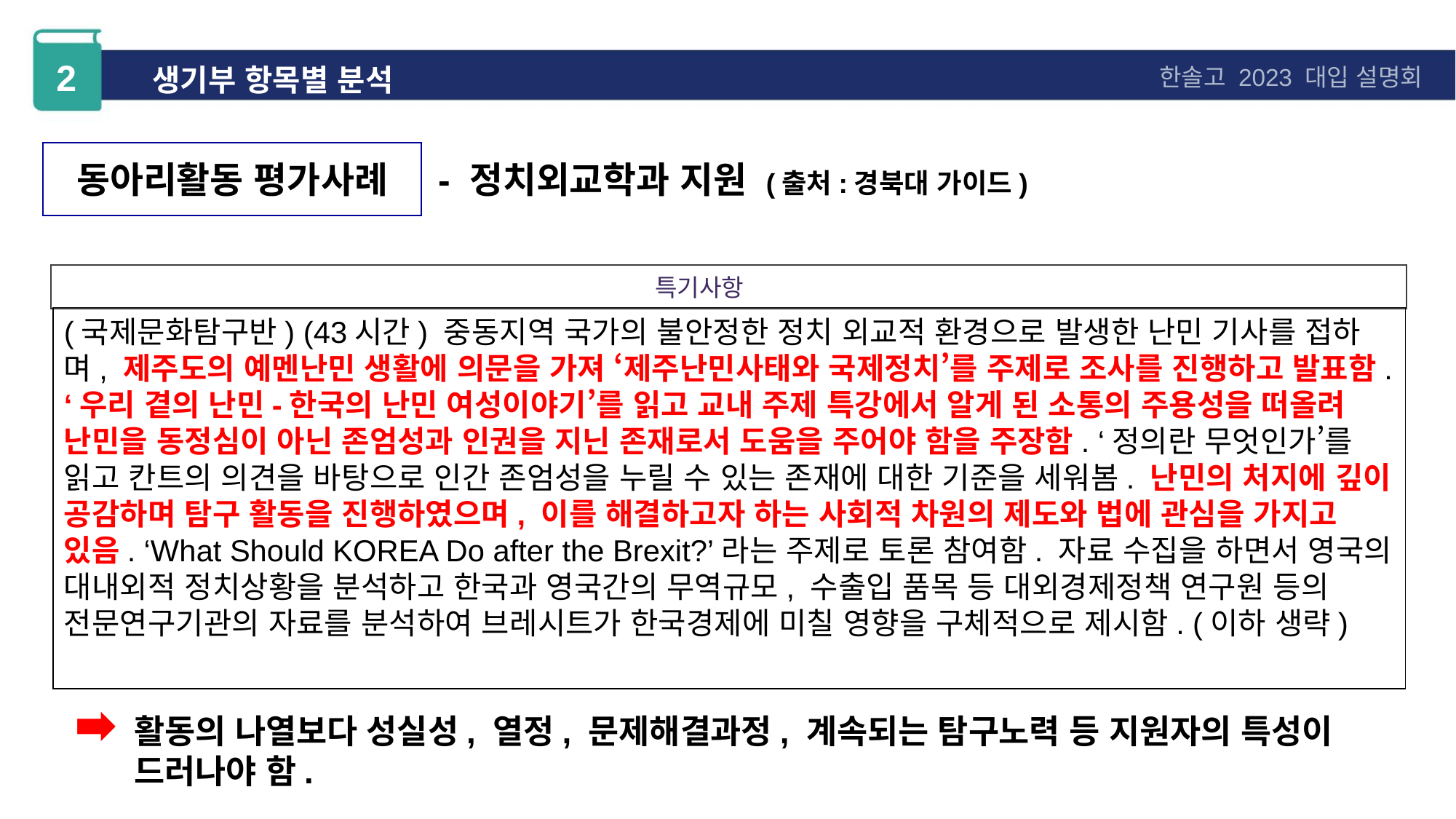

2
생기부 항목별 분석
한솔고 2023 대입 설명회
동아리활동 평가사례
- 정치외교학과 지원 (출처:경북대 가이드)

특기사항
(국제문화탐구반) (43시간) 중동지역 국가의 불안정한 정치 외교적 환경으로 발생한 난민 기사를 접하며, 제주도의 예멘난민 생활에 의문을 가져 ‘제주난민사태와 국제정치’를 주제로 조사를 진행하고 발표함. ‘우리 곁의 난민-한국의 난민 여성이야기’를 읽고 교내 주제 특강에서 알게 된 소통의 주용성을 떠올려 난민을 동정심이 아닌 존엄성과 인권을 지닌 존재로서 도움을 주어야 함을 주장함. ‘정의란 무엇인가’를 읽고 칸트의 의견을 바탕으로 인간 존엄성을 누릴 수 있는 존재에 대한 기준을 세워봄. 난민의 처지에 깊이 공감하며 탐구 활동을 진행하였으며, 이를 해결하고자 하는 사회적 차원의 제도와 법에 관심을 가지고 있음. ‘What Should KOREA Do after the Brexit?’라는 주제로 토론 참여함. 자료 수집을 하면서 영국의 대내외적 정치상황을 분석하고 한국과 영국간의 무역규모, 수출입 품목 등 대외경제정책 연구원 등의 전문연구기관의 자료를 분석하여 브레시트가 한국경제에 미칠 영향을 구체적으로 제시함. (이하 생략)
활동의 나열보다 성실성, 열정, 문제해결과정, 계속되는 탐구노력 등 지원자의 특성이 드러나야 함.